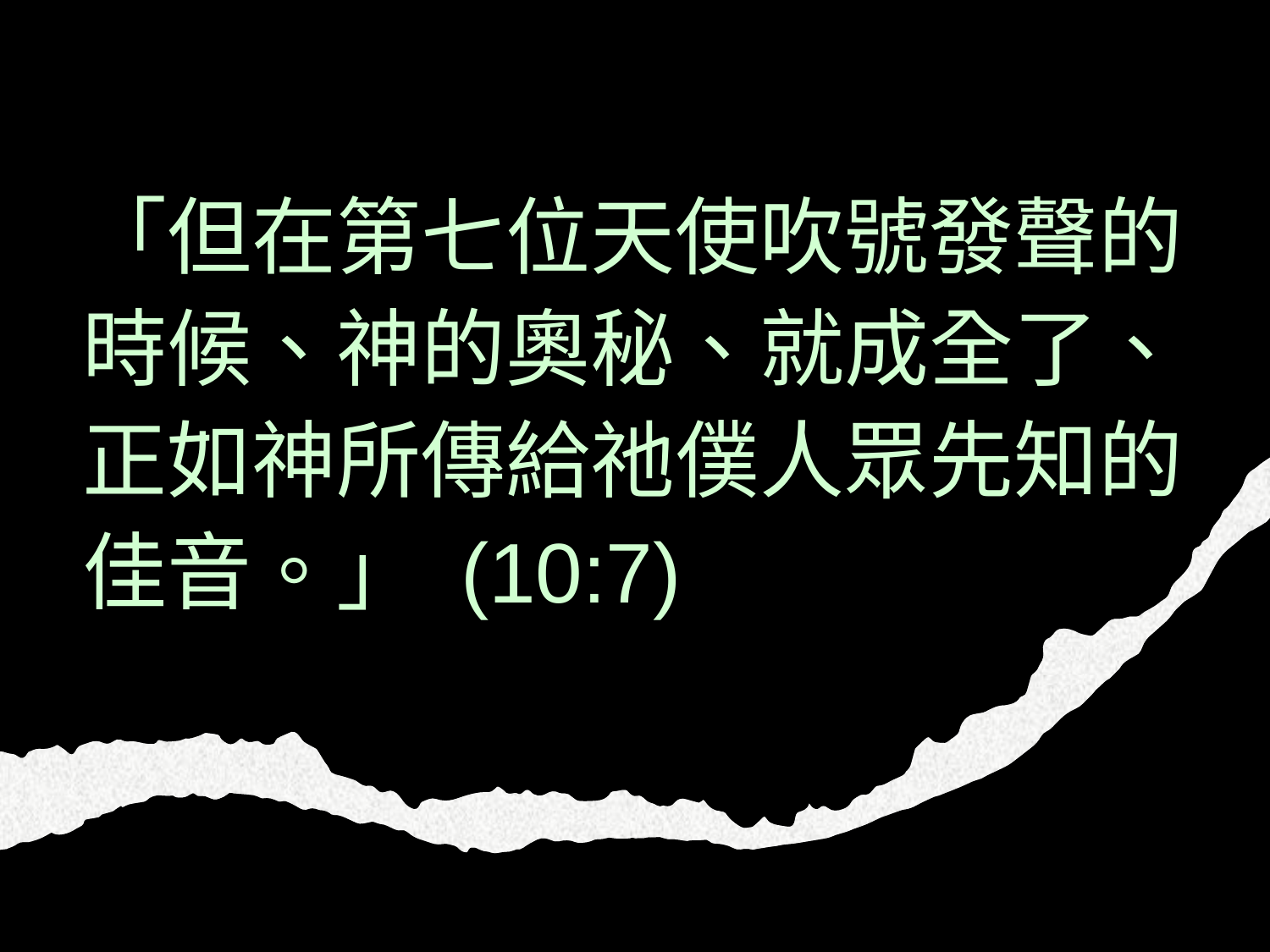

「但在第七位天使吹號發聲的時候、神的奧秘、就成全了、正如神所傳給祂僕人眾先知的佳音。」 (10:7)